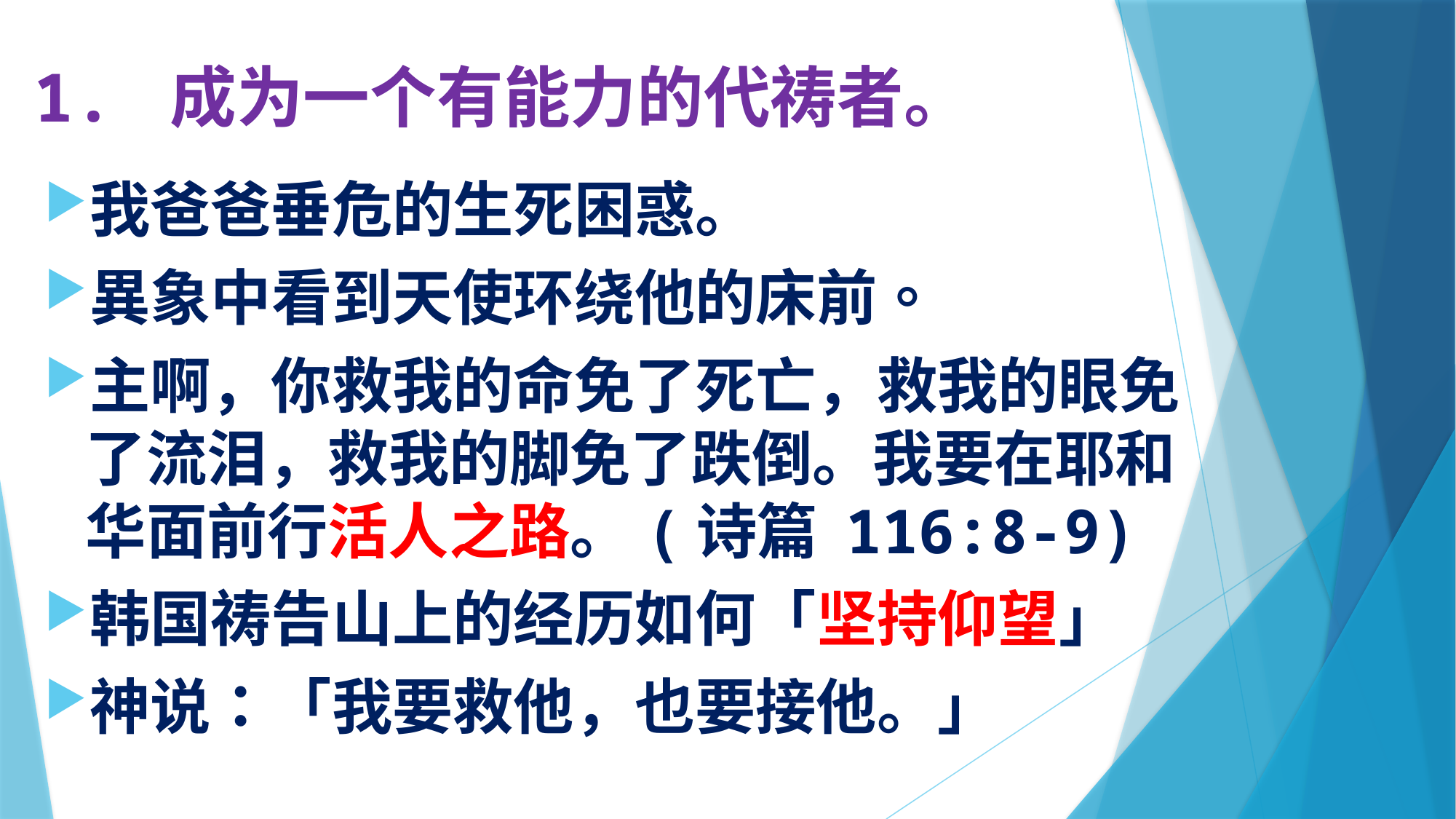

# 1. 成为一个有能力的代祷者。
我爸爸垂危的生死困惑。
異象中看到天使环绕他的床前。
主啊，你救我的命免了死亡，救我的眼免了流泪，救我的脚免了跌倒。我要在耶和华面前行活人之路。(诗篇 116:8-9)
韩国祷告山上的经历如何「坚持仰望」
神说：「我要救他，也要接他。」